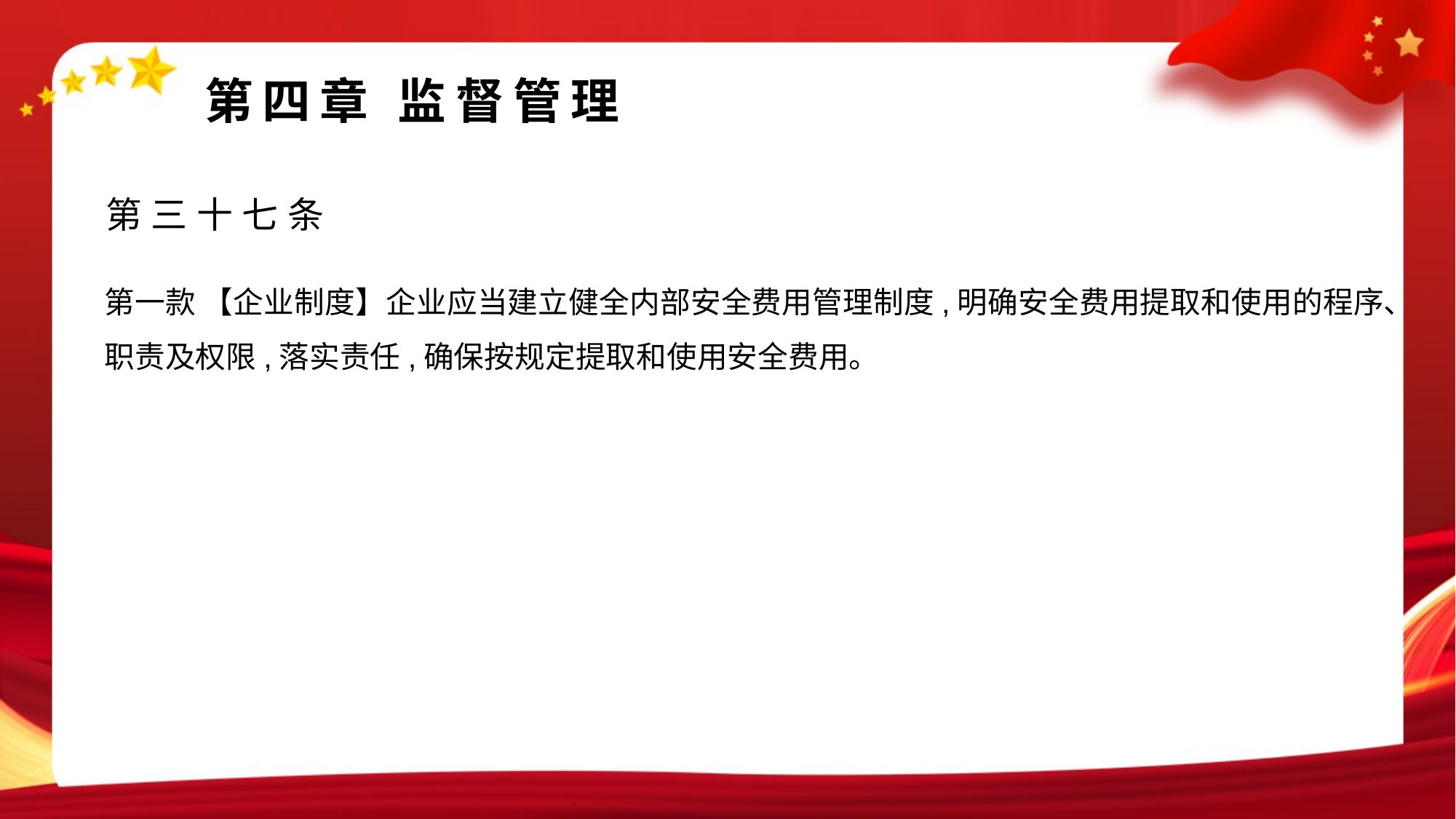

#
第四章 监督管理
第三十七条
第一款 【企业制度】企业应当建立健全内部安全费用管理制度,明确安全费用提取和使用的程序、职责及权限,落实责任,确保按规定提取和使用安全费用。